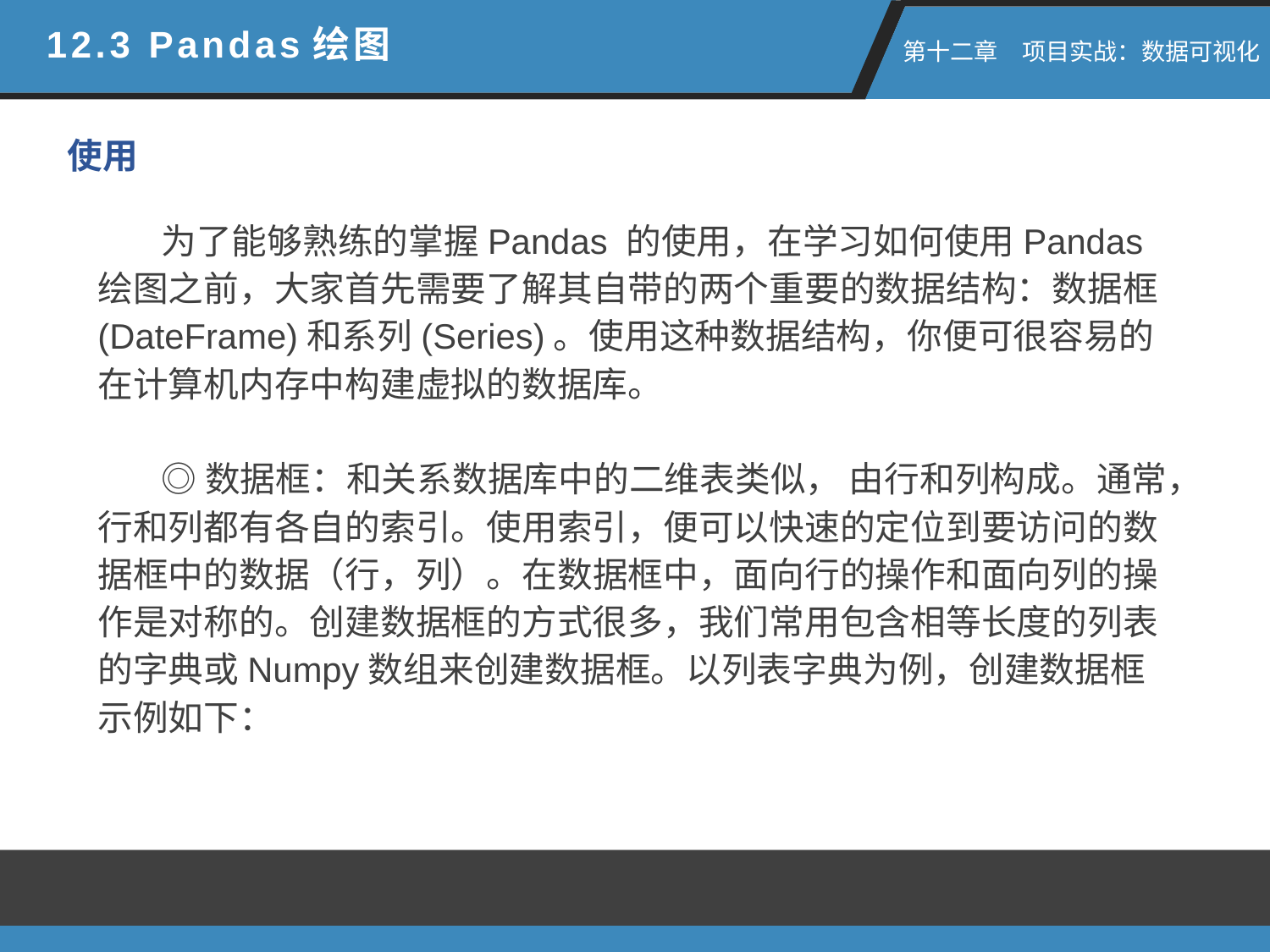

12.3 Pandas绘图
  第十二章　项目实战：数据可视化
使用
为了能够熟练的掌握Pandas 的使用，在学习如何使用Pandas绘图之前，大家首先需要了解其自带的两个重要的数据结构：数据框(DateFrame)和系列(Series)。使用这种数据结构，你便可很容易的在计算机内存中构建虚拟的数据库。

◎数据框：和关系数据库中的二维表类似， 由行和列构成。通常，行和列都有各自的索引。使用索引，便可以快速的定位到要访问的数据框中的数据（行，列）。在数据框中，面向行的操作和面向列的操作是对称的。创建数据框的方式很多，我们常用包含相等长度的列表的字典或Numpy数组来创建数据框。以列表字典为例，创建数据框示例如下：